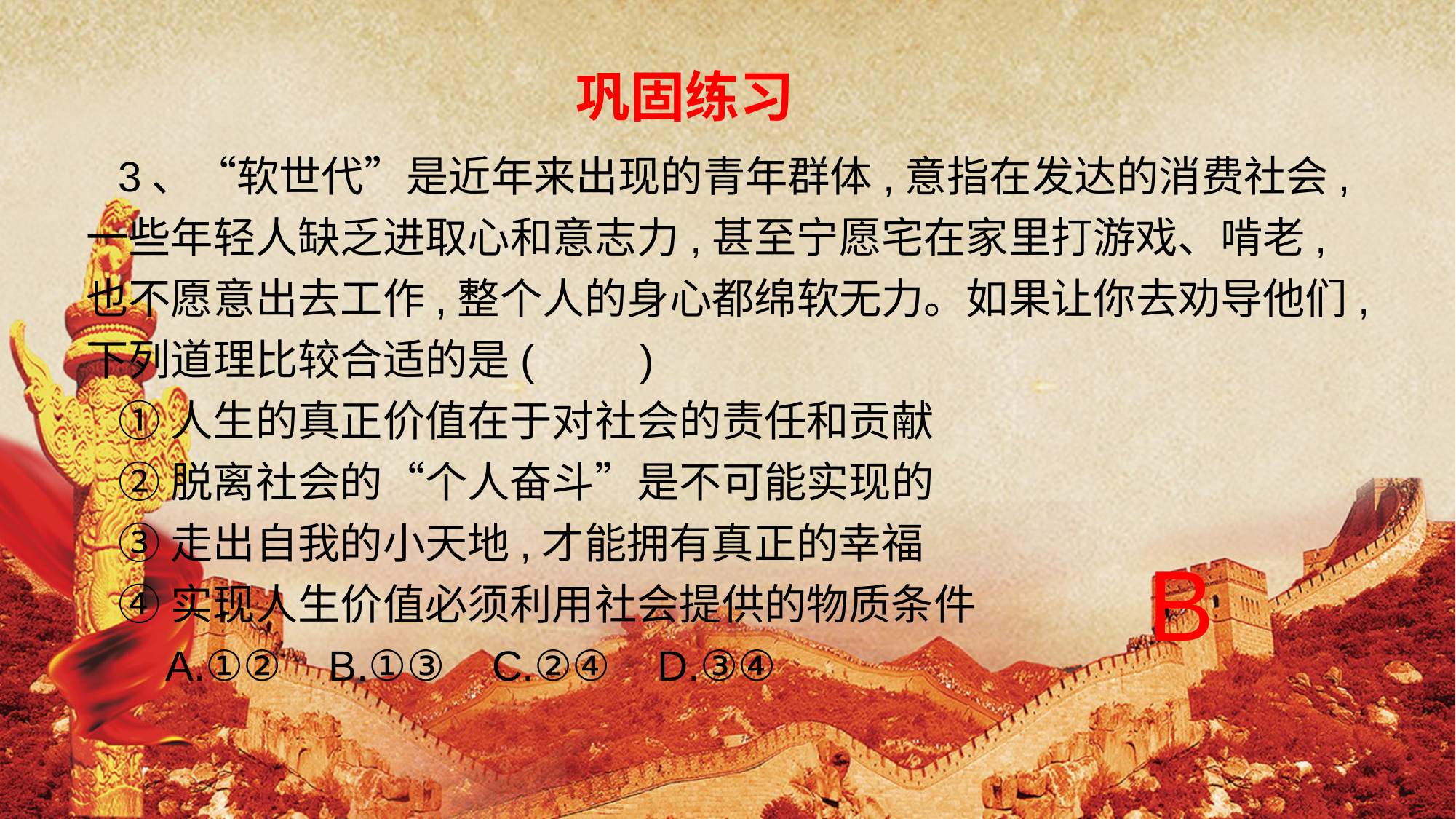

巩固练习
3、“软世代”是近年来出现的青年群体,意指在发达的消费社会,一些年轻人缺乏进取心和意志力,甚至宁愿宅在家里打游戏、啃老,也不愿意出去工作,整个人的身心都绵软无力。如果让你去劝导他们,下列道理比较合适的是(　　)
①人生的真正价值在于对社会的责任和贡献
②脱离社会的“个人奋斗”是不可能实现的
③走出自我的小天地,才能拥有真正的幸福
④实现人生价值必须利用社会提供的物质条件
    A.①②    B.①③    C.②④    D.③④
B